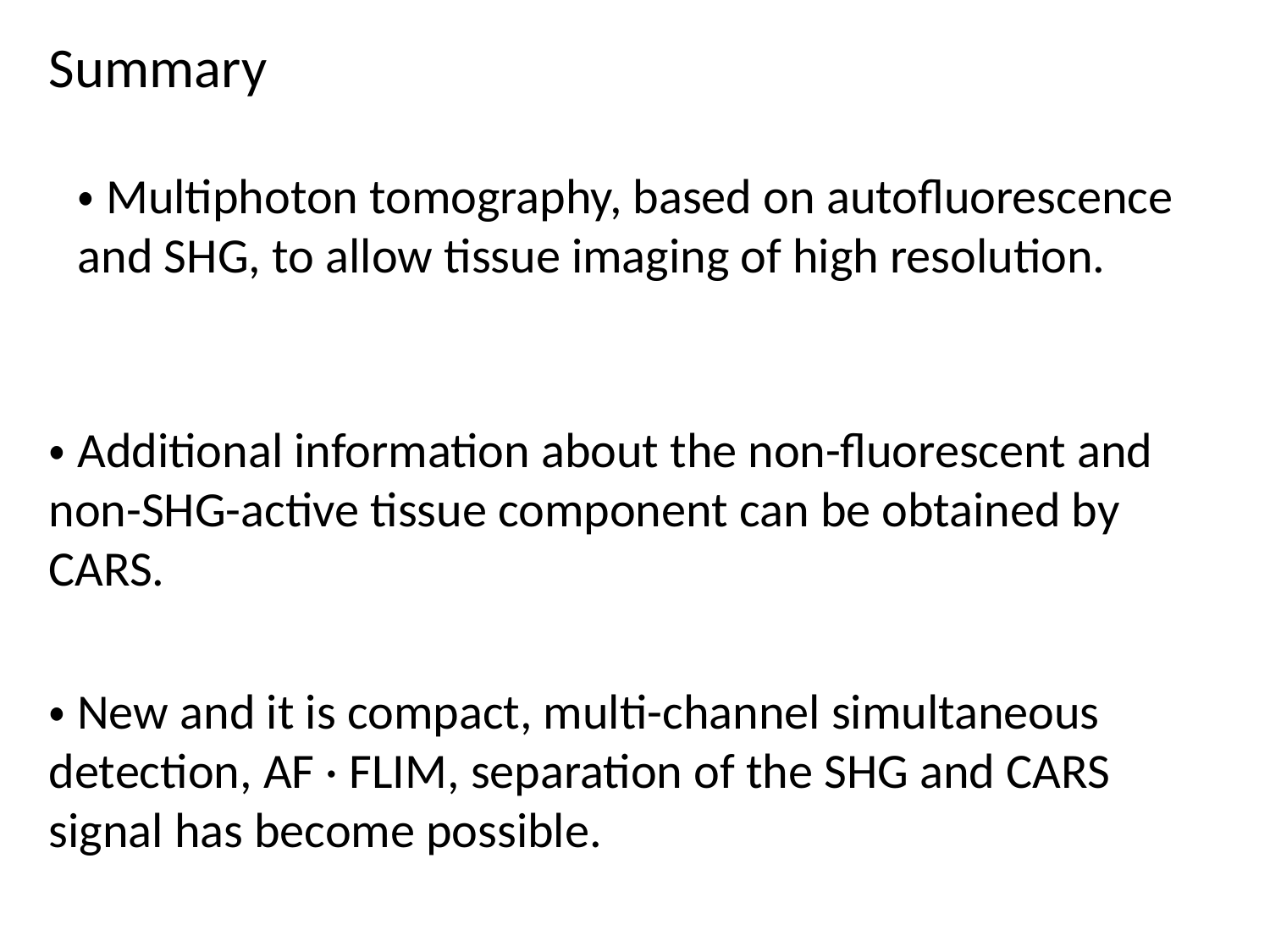

Summary
・Multiphoton tomography, based on autofluorescence and SHG, to allow tissue imaging of high resolution.
・Additional information about the non-fluorescent and non-SHG-active tissue component can be obtained by CARS.
・New and it is compact, multi-channel simultaneous detection, AF · FLIM, separation of the SHG and CARS signal has become possible.